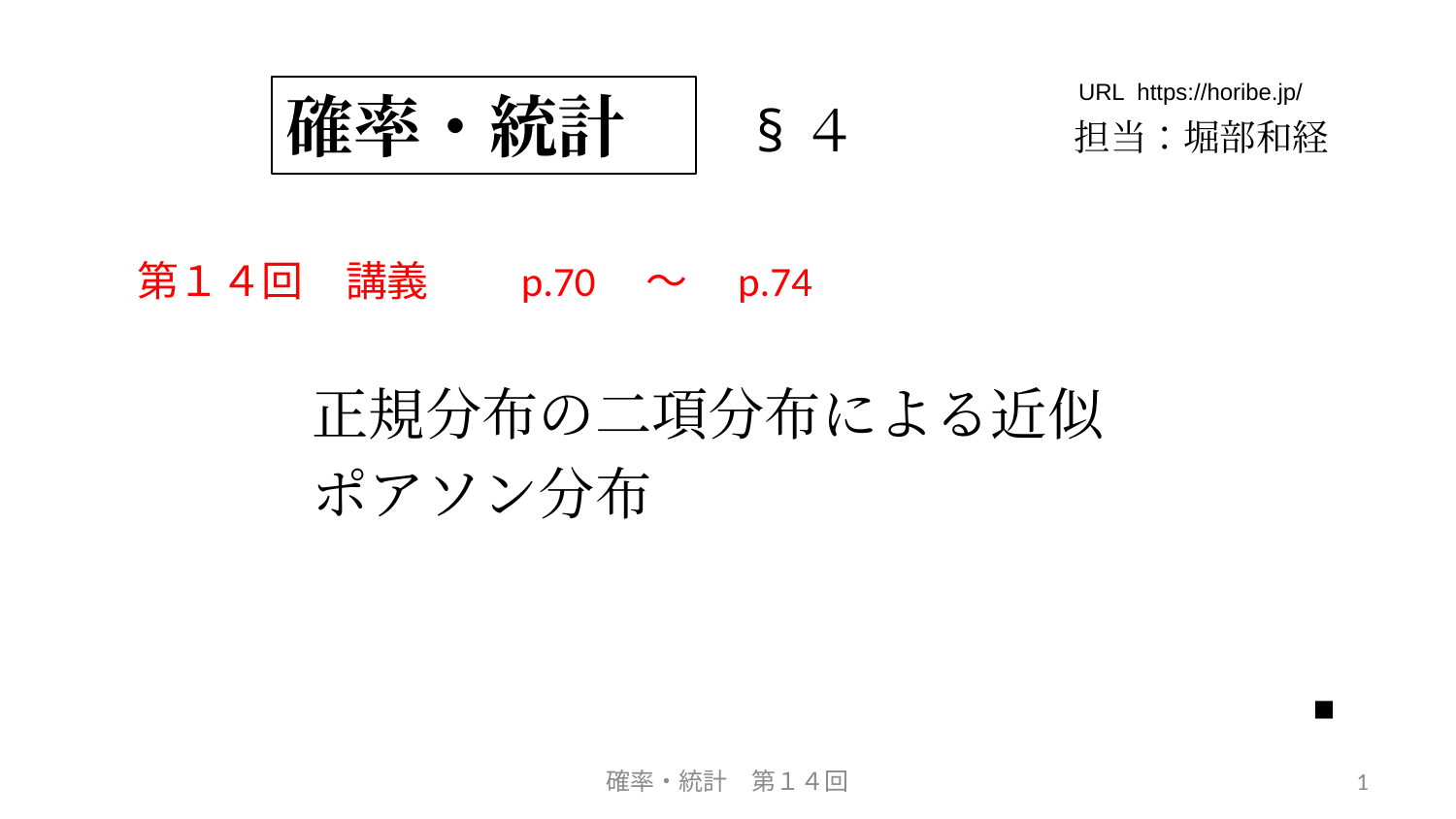

URL  https://horibe.jp/
確率・統計
§４
担当：堀部和経
第１４回　講義　　p.70　～　p.74
正規分布の二項分布による近似
ポアソン分布
■

確率・統計　第１４回
1